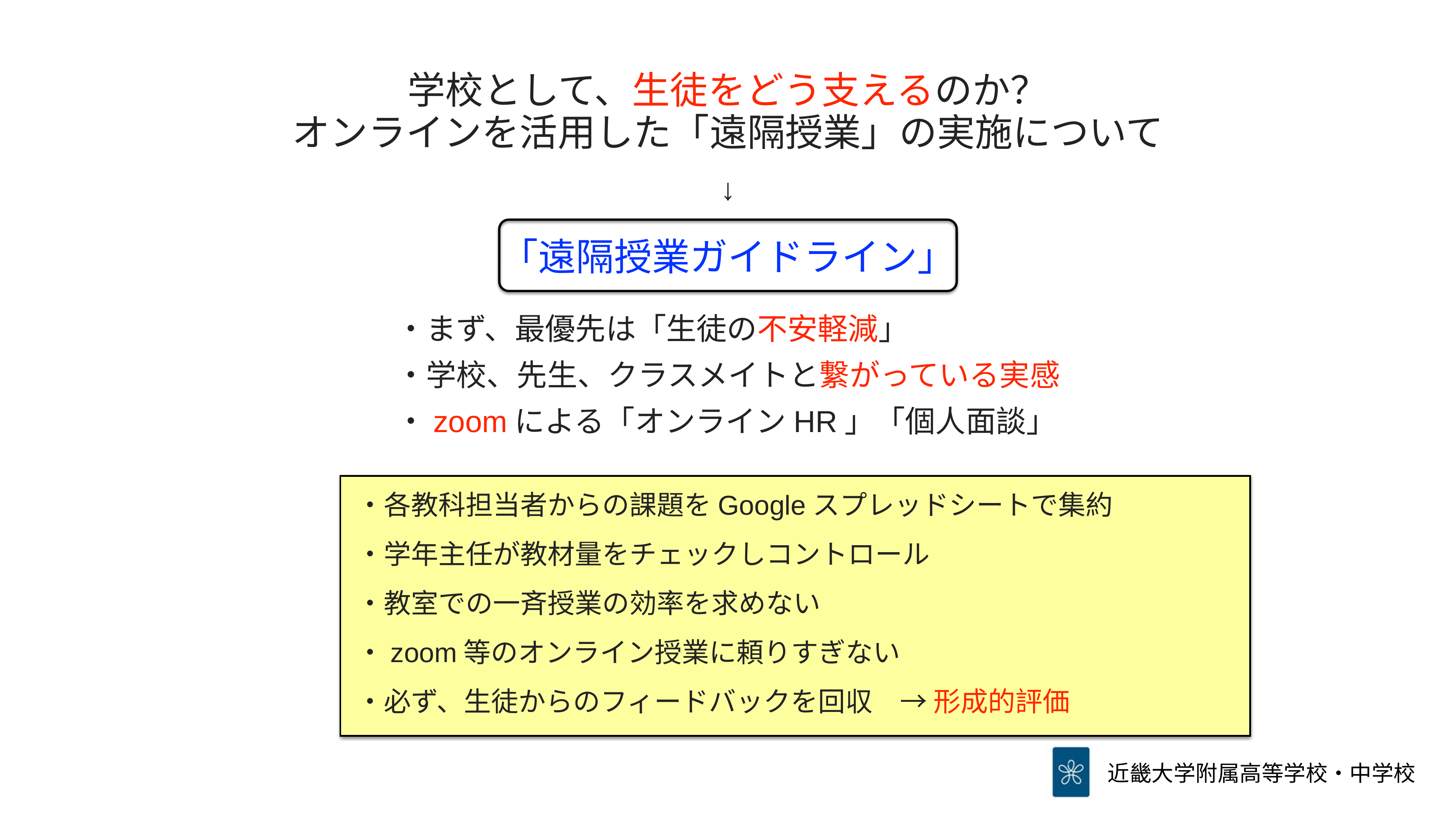

学校として、生徒をどう支えるのか？
オンラインを活用した「遠隔授業」の実施について
↓

「遠隔授業ガイドライン」
・まず、最優先は「生徒の不安軽減」

・学校、先生、クラスメイトと繋がっている実感

・zoomによる「オンラインHR」「個人面談」
・各教科担当者からの課題をGoogleスプレッドシートで集約
・学年主任が教材量をチェックしコントロール
・教室での一斉授業の効率を求めない
・zoom等のオンライン授業に頼りすぎない
・必ず、生徒からのフィードバックを回収　→ 形成的評価